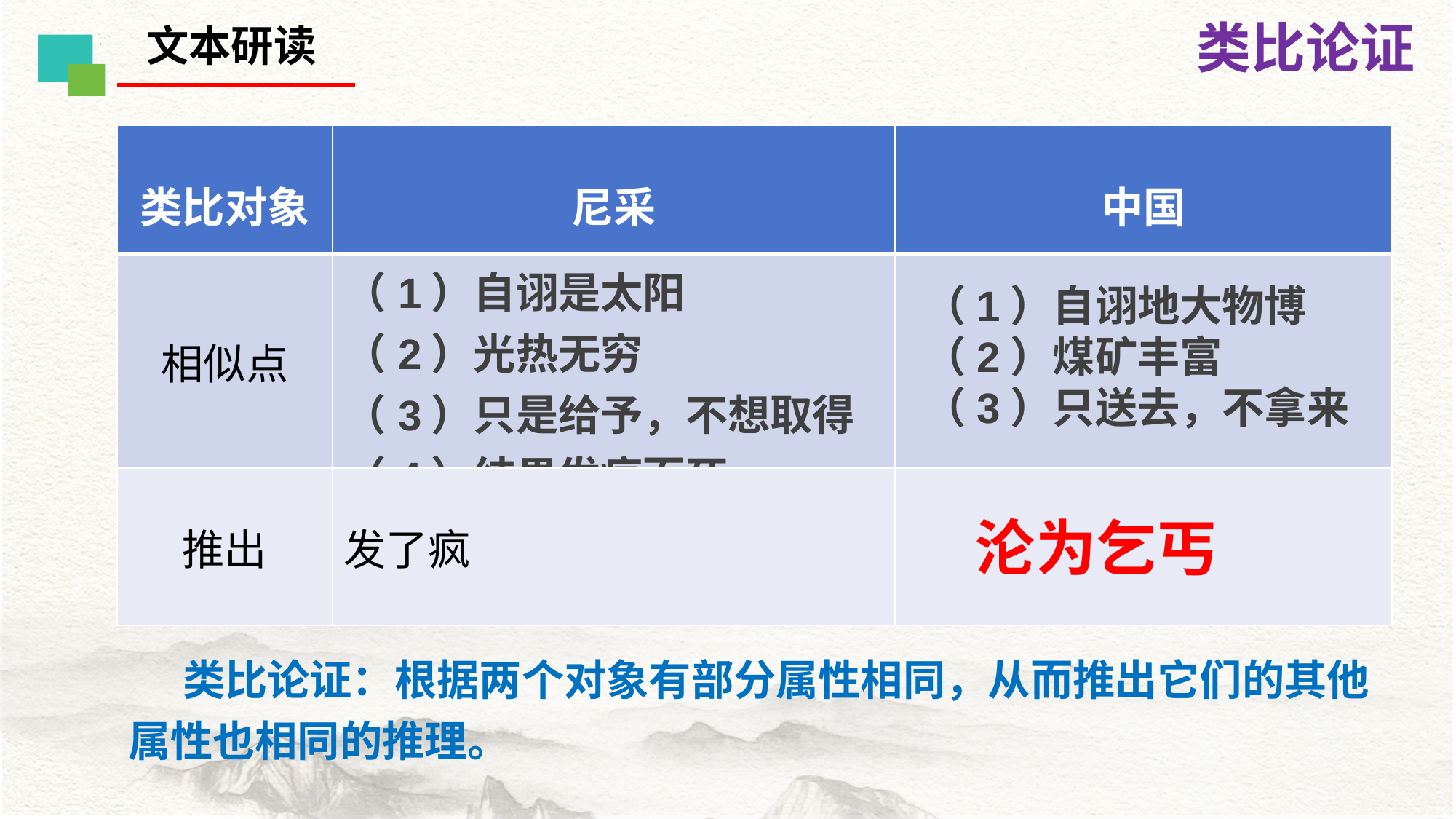

类比论证
文本研读

| 类比对象 | 尼采 | 中国 |
| --- | --- | --- |
| 相似点 | （1）自诩是太阳 （2）光热无穷 （3）只是给予，不想取得 （4）结果发疯而死 |  |
| 推出 | 发了疯 |  |
（1）自诩地大物博
（2）煤矿丰富
（3）只送去，不拿来
沦为乞丐
类比论证：根据两个对象有部分属性相同，从而推出它们的其他属性也相同的推理。